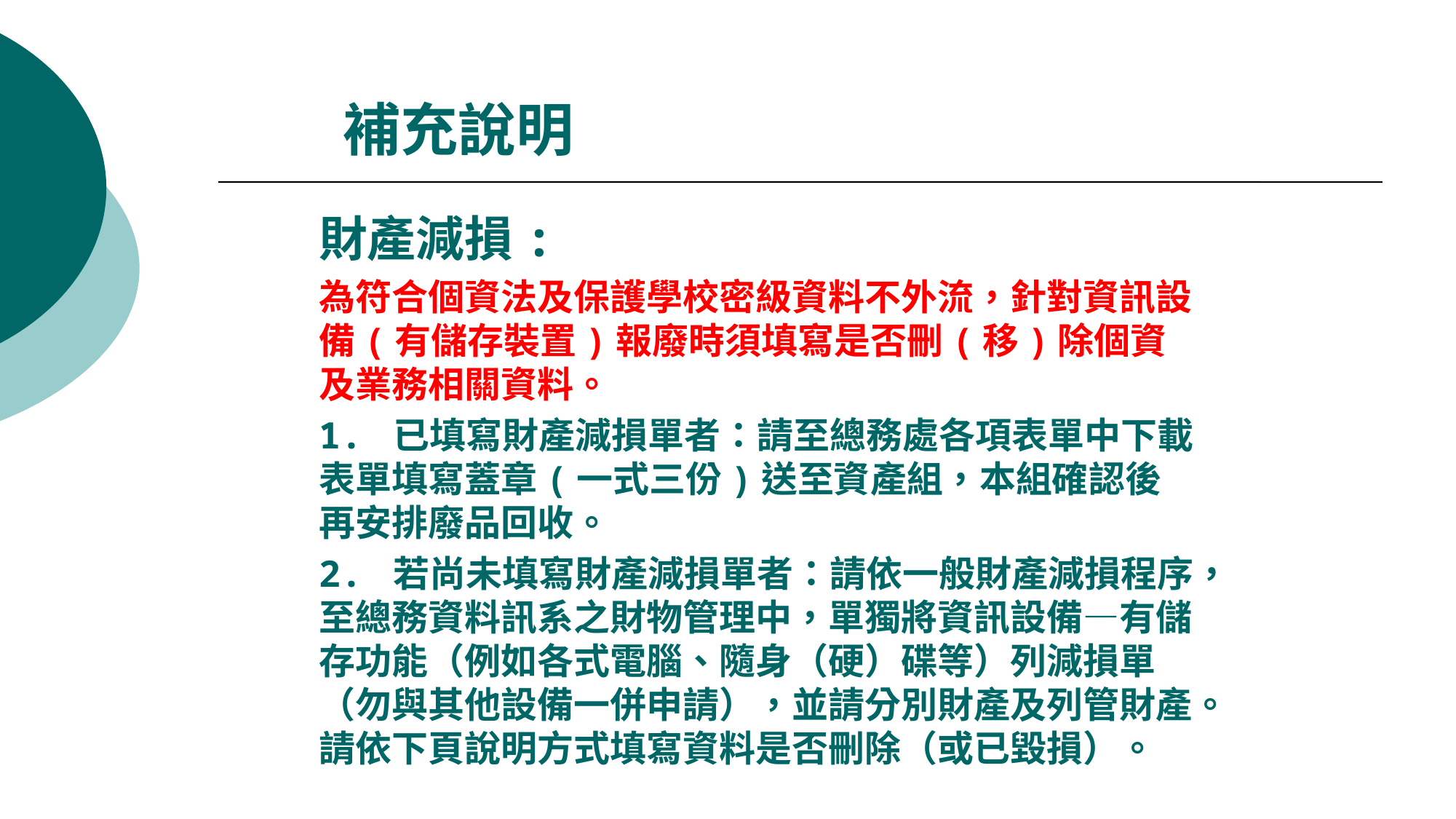

補充說明
財產減損:
為符合個資法及保護學校密級資料不外流，針對資訊設備(有儲存裝置)報廢時須填寫是否刪(移)除個資及業務相關資料。
1. 已填寫財產減損單者：請至總務處各項表單中下載表單填寫蓋章(一式三份)送至資產組，本組確認後再安排廢品回收。
2. 若尚未填寫財產減損單者：請依一般財產減損程序，至總務資料訊系之財物管理中，單獨將資訊設備—有儲存功能（例如各式電腦、隨身（硬）碟等）列減損單（勿與其他設備一併申請），並請分別財產及列管財產。請依下頁說明方式填寫資料是否刪除（或已毀損）。